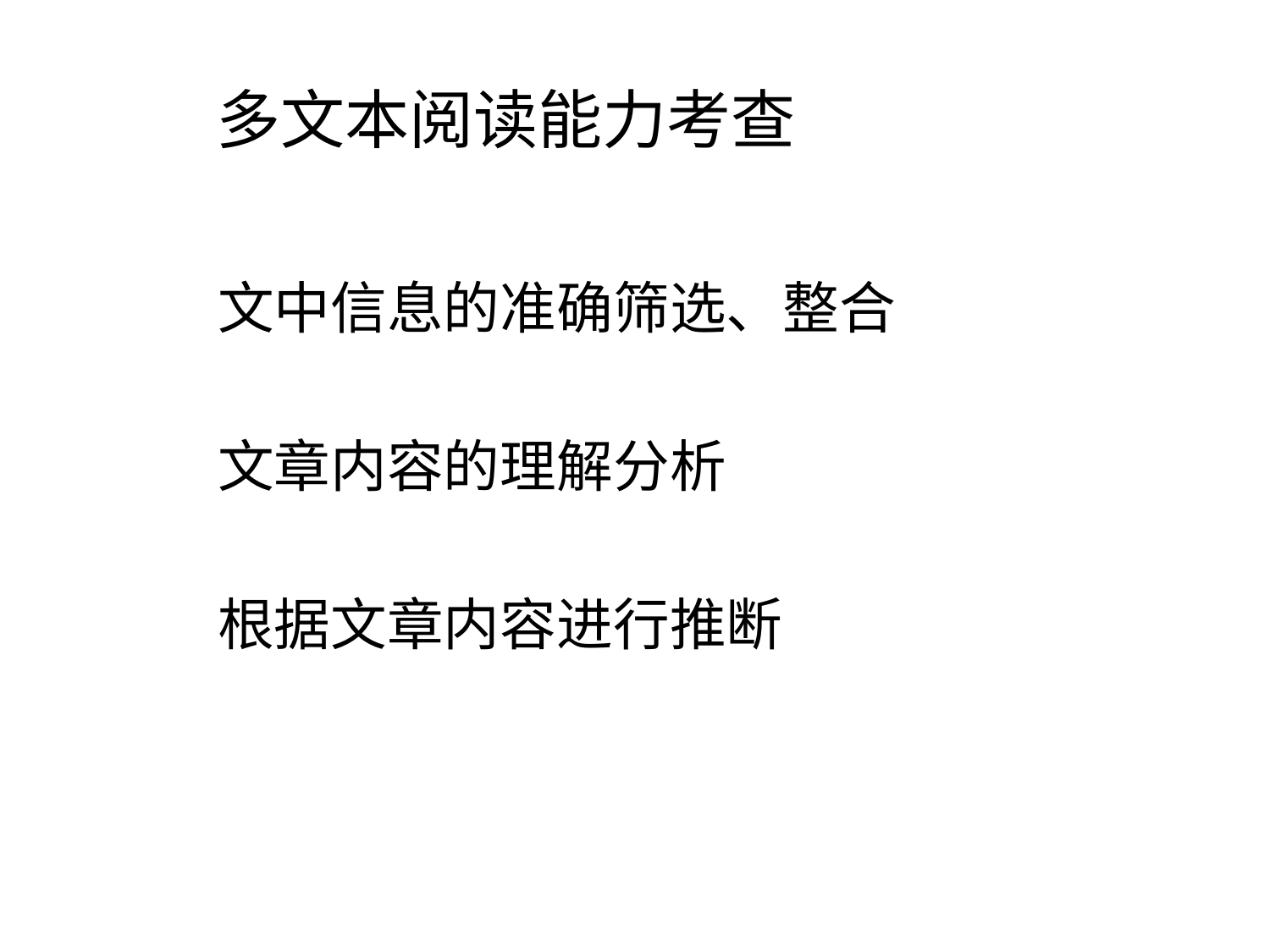

# 多文本阅读能力考查
文中信息的准确筛选、整合

文章内容的理解分析

根据文章内容进行推断